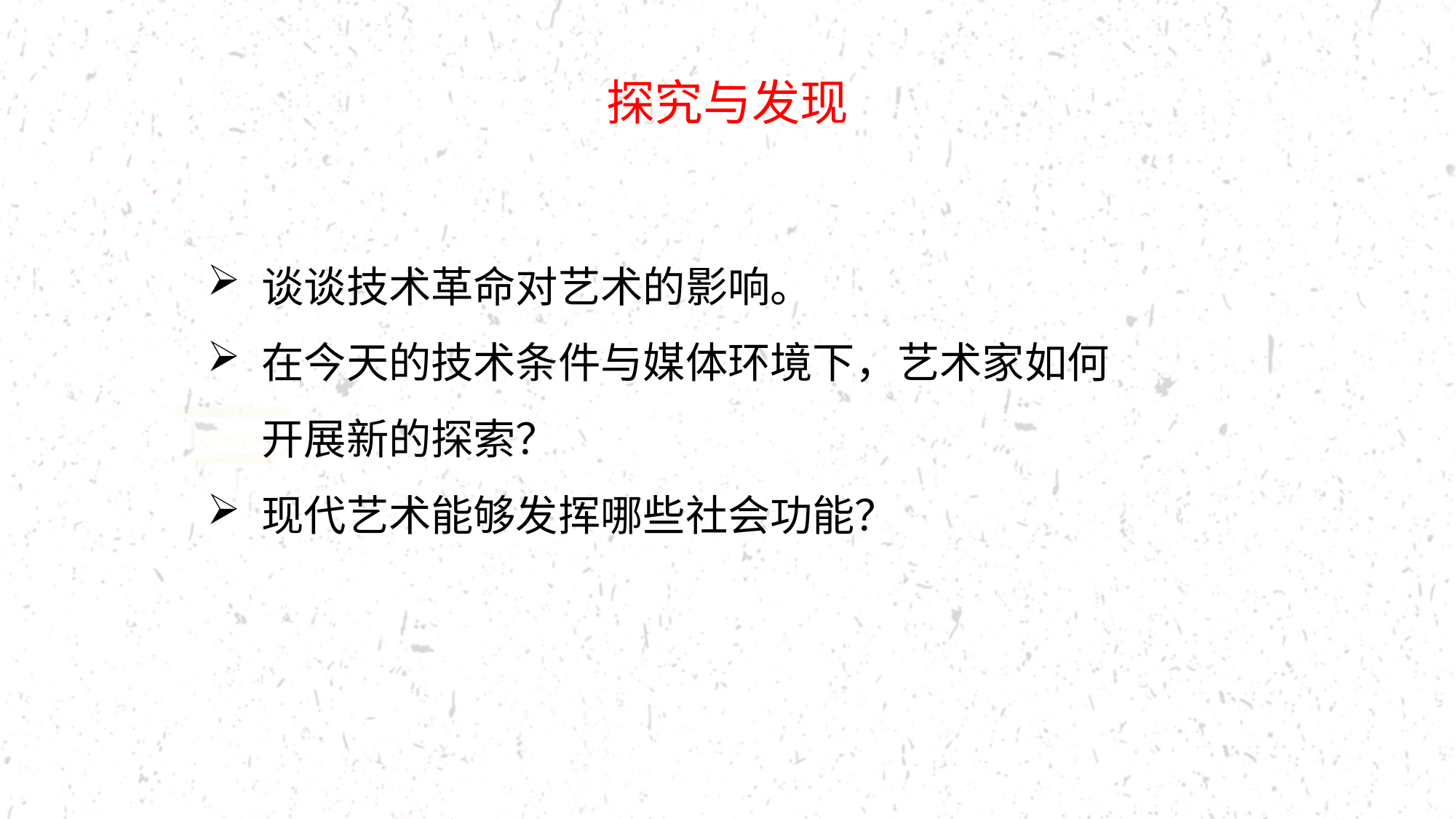

# 探究与发现
谈谈技术革命对艺术的影响。
在今天的技术条件与媒体环境下，艺术家如何开展新的探索？
现代艺术能够发挥哪些社会功能？